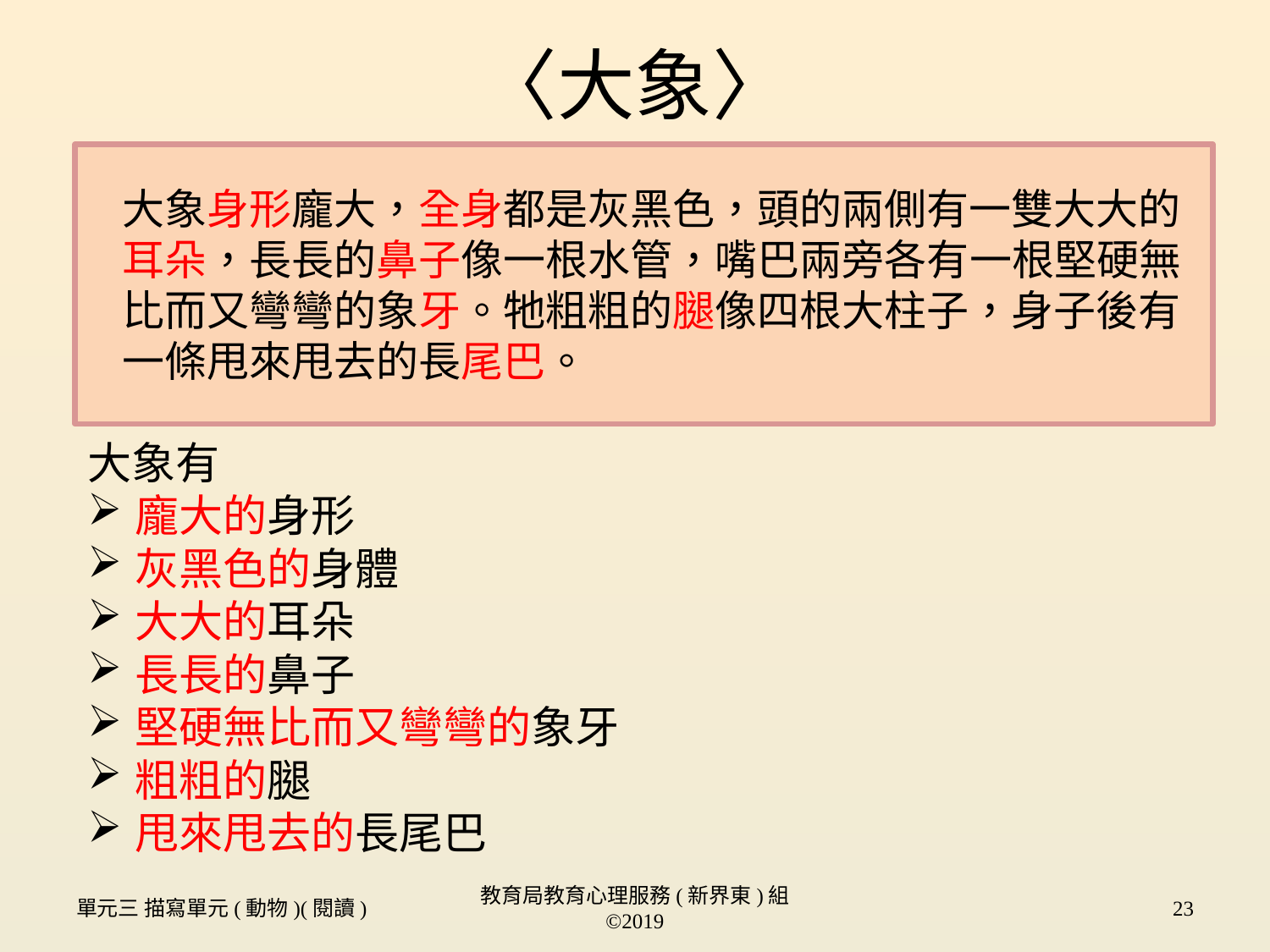

# 〈大象〉
	大象身形龐大，全身都是灰黑色，頭的兩側有一雙大大的耳朵，長長的鼻子像一根水管，嘴巴兩旁各有一根堅硬無比而又彎彎的象牙。牠粗粗的腿像四根大柱子，身子後有一條甩來甩去的長尾巴。
大象有
龐大的身形
灰黑色的身體
大大的耳朵
長長的鼻子
堅硬無比而又彎彎的象牙
粗粗的腿
甩來甩去的長尾巴

單元三 描寫單元(動物)(閱讀)
教育局教育心理服務(新界東)組 ©2019
23